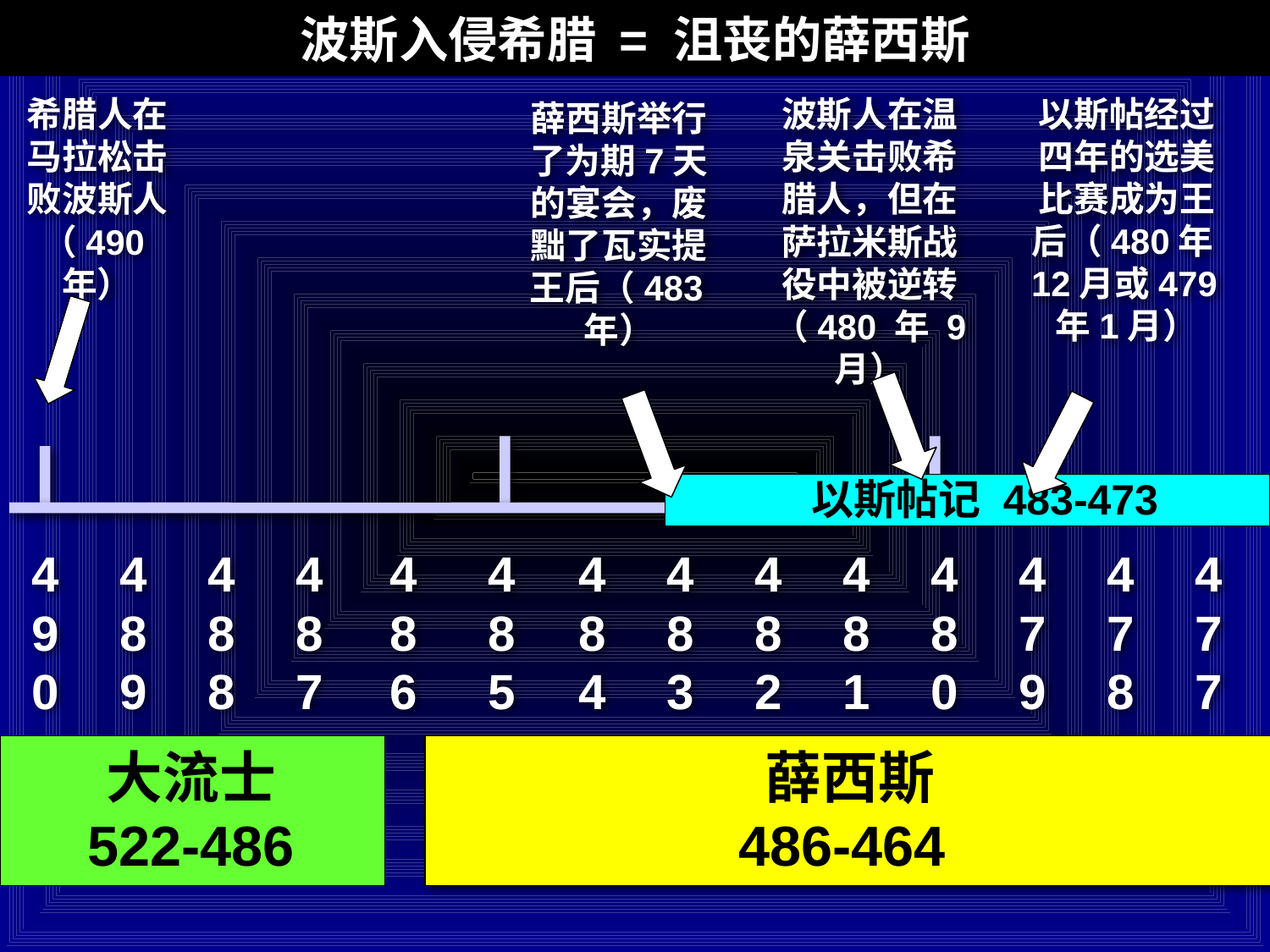

波斯入侵希腊 = 沮丧的薛西斯

希腊人在马拉松击败波斯人（490年）
波斯人在温泉关击败希腊人，但在萨拉米斯战役中被逆转（480 年 9 月）
以斯帖经过四年的选美比赛成为王后（480年12月或479年1月）
薛西斯举行了为期7天的宴会，废黜了瓦实提王后（483年）

以斯帖记 483-473

490
489
488
487
486
485
484
483
482
481
480
479
478
477

大流士
522-486

薛西斯
486-464